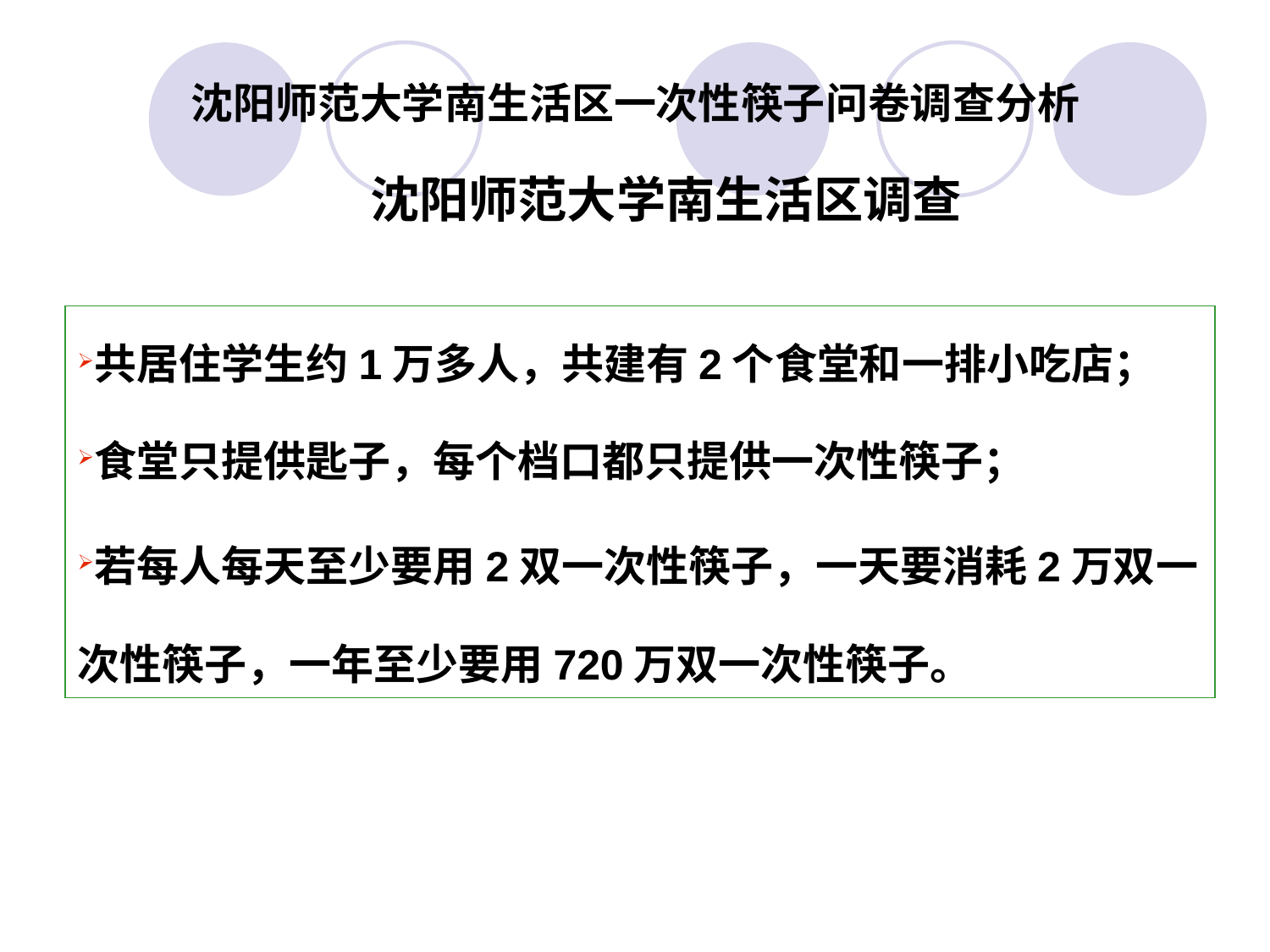

沈阳师范大学南生活区一次性筷子问卷调查分析
 沈阳师范大学南生活区调查
共居住学生约1万多人，共建有2个食堂和一排小吃店；
食堂只提供匙子，每个档口都只提供一次性筷子；
若每人每天至少要用2双一次性筷子，一天要消耗2万双一次性筷子，一年至少要用720万双一次性筷子。